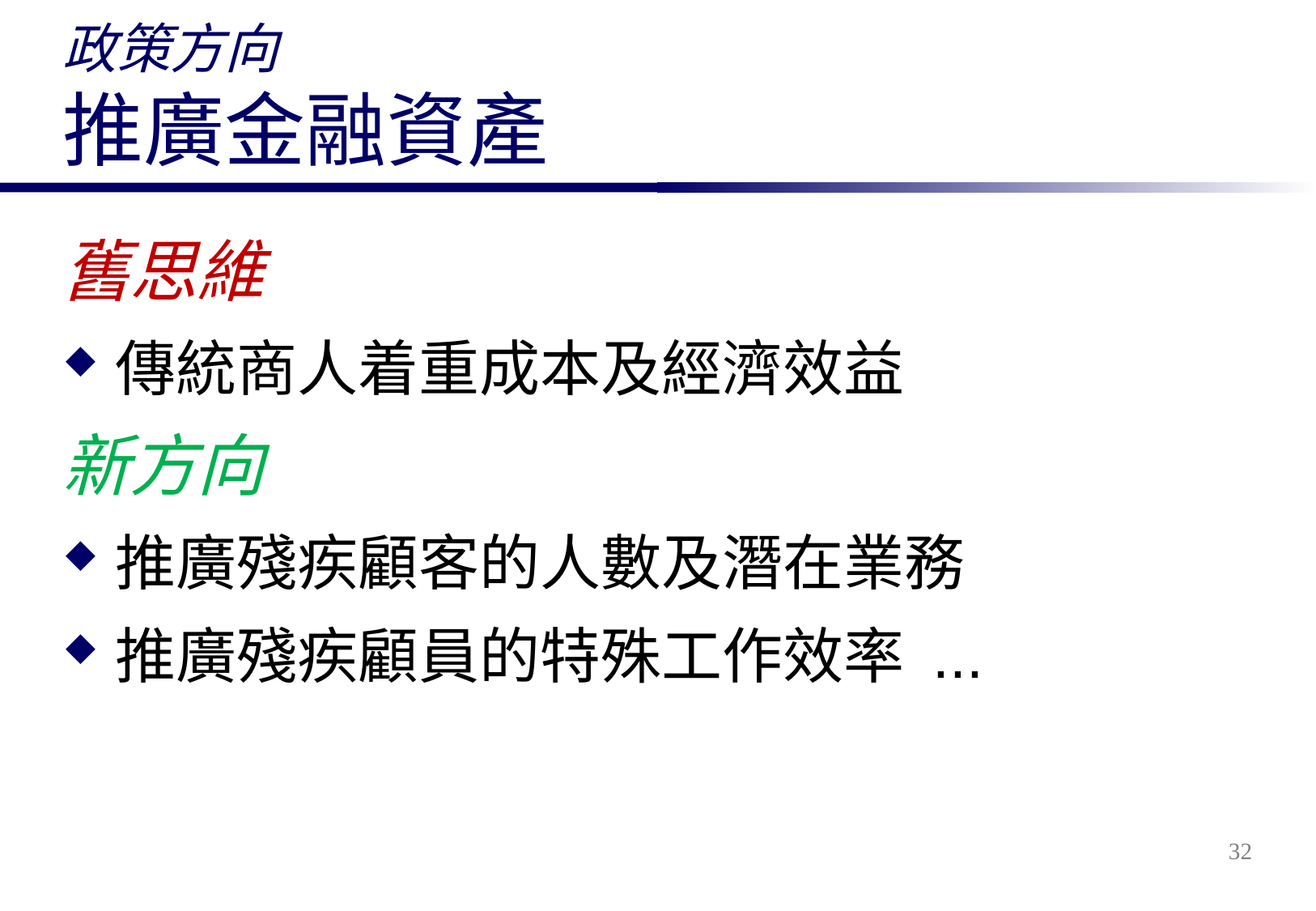

# 政策方向 推廣金融資產
舊思維
傳統商人着重成本及經濟效益
新方向
推廣殘疾顧客的人數及潛在業務
推廣殘疾顧員的特殊工作效率 ...

32